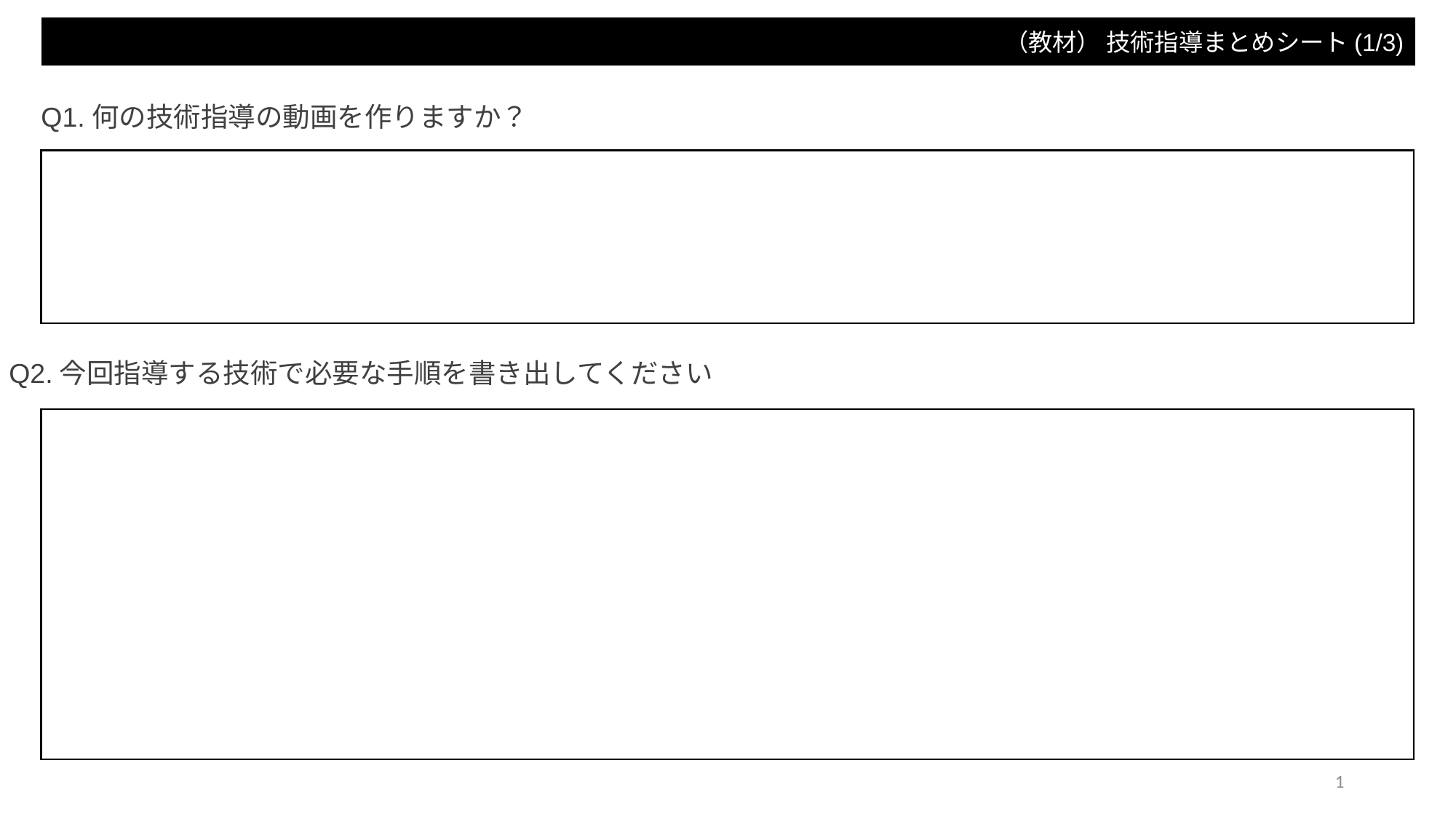

（教材） 技術指導まとめシート(1/3)
Q1.何の技術指導の動画を作りますか？

Q2.今回指導する技術で必要な手順を書き出してください

1